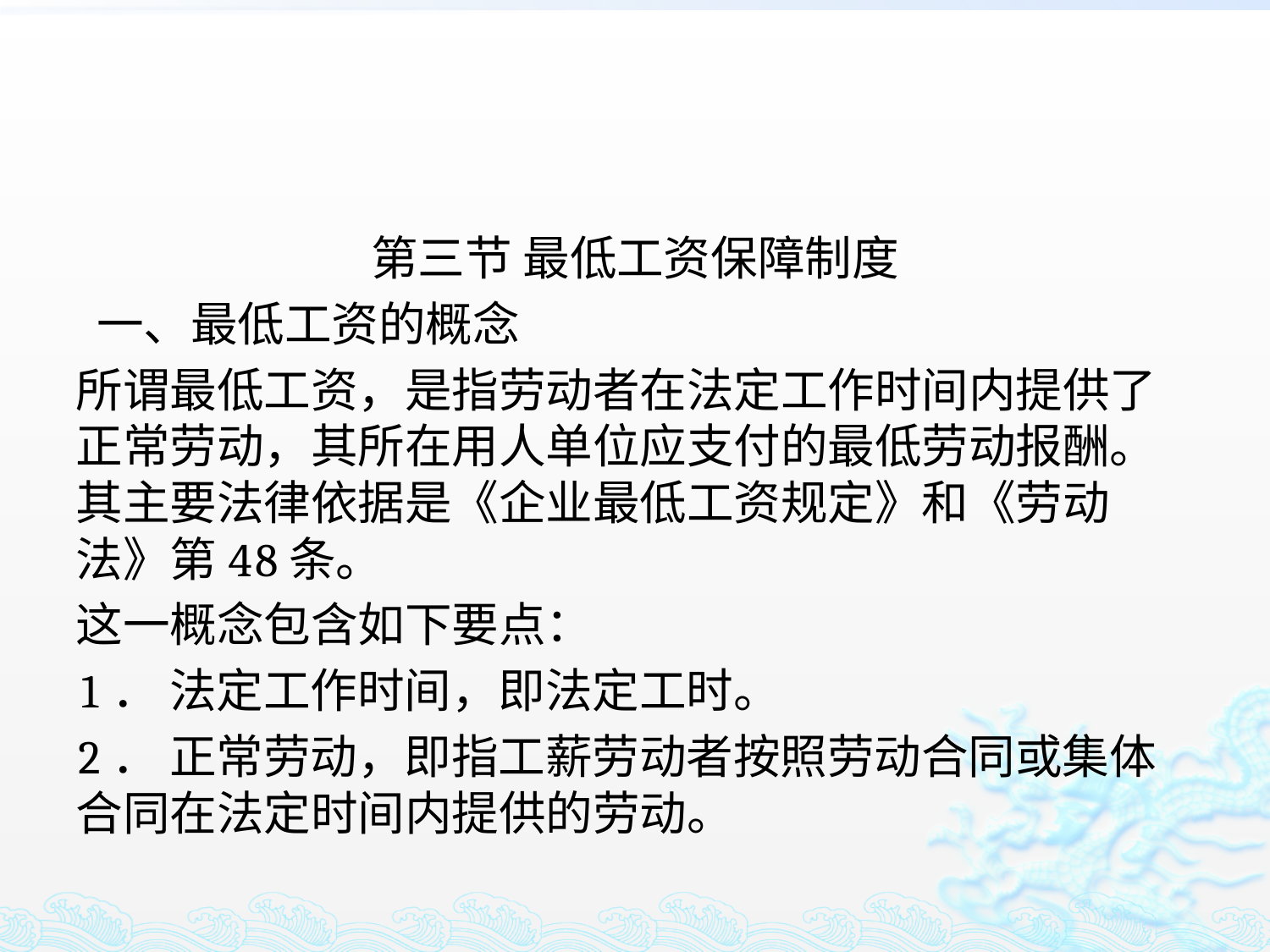

#
第三节 最低工资保障制度
 一、最低工资的概念
所谓最低工资，是指劳动者在法定工作时间内提供了正常劳动，其所在用人单位应支付的最低劳动报酬。其主要法律依据是《企业最低工资规定》和《劳动法》第48条。
这一概念包含如下要点：
1． 法定工作时间，即法定工时。
2． 正常劳动，即指工薪劳动者按照劳动合同或集体合同在法定时间内提供的劳动。